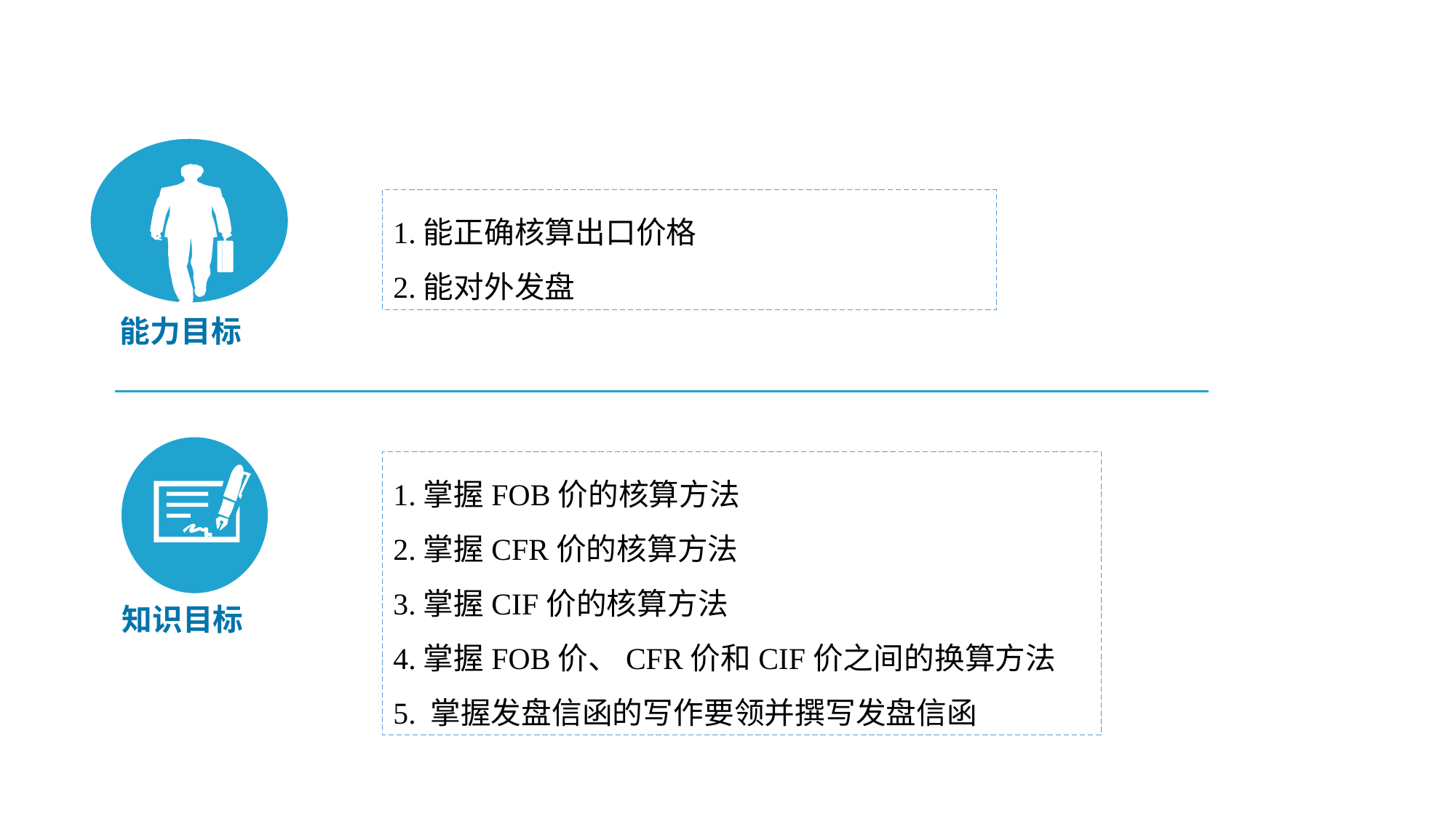

1.能正确核算出口价格
2.能对外发盘
能力目标

1.掌握FOB价的核算方法
2.掌握CFR价的核算方法
3.掌握CIF价的核算方法
4.掌握FOB价、CFR价和CIF价之间的换算方法
5. 掌握发盘信函的写作要领并撰写发盘信函
知识目标